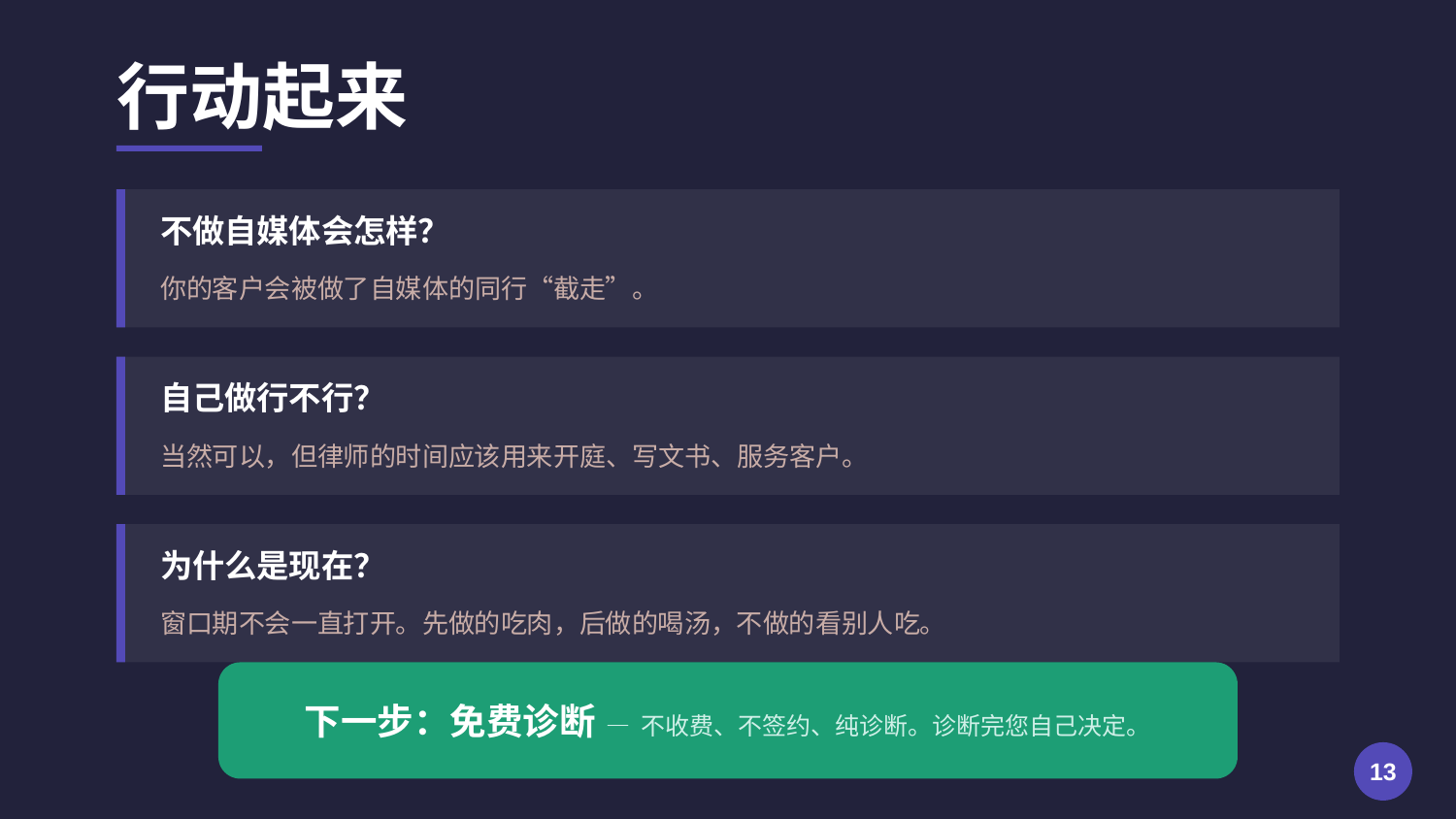

行动起来

不做自媒体会怎样？
你的客户会被做了自媒体的同行“截走”。

自己做行不行？
当然可以，但律师的时间应该用来开庭、写文书、服务客户。

为什么是现在？
窗口期不会一直打开。先做的吃肉，后做的喝汤，不做的看别人吃。

下一步：免费诊断  —  不收费、不签约、纯诊断。诊断完您自己决定。

13